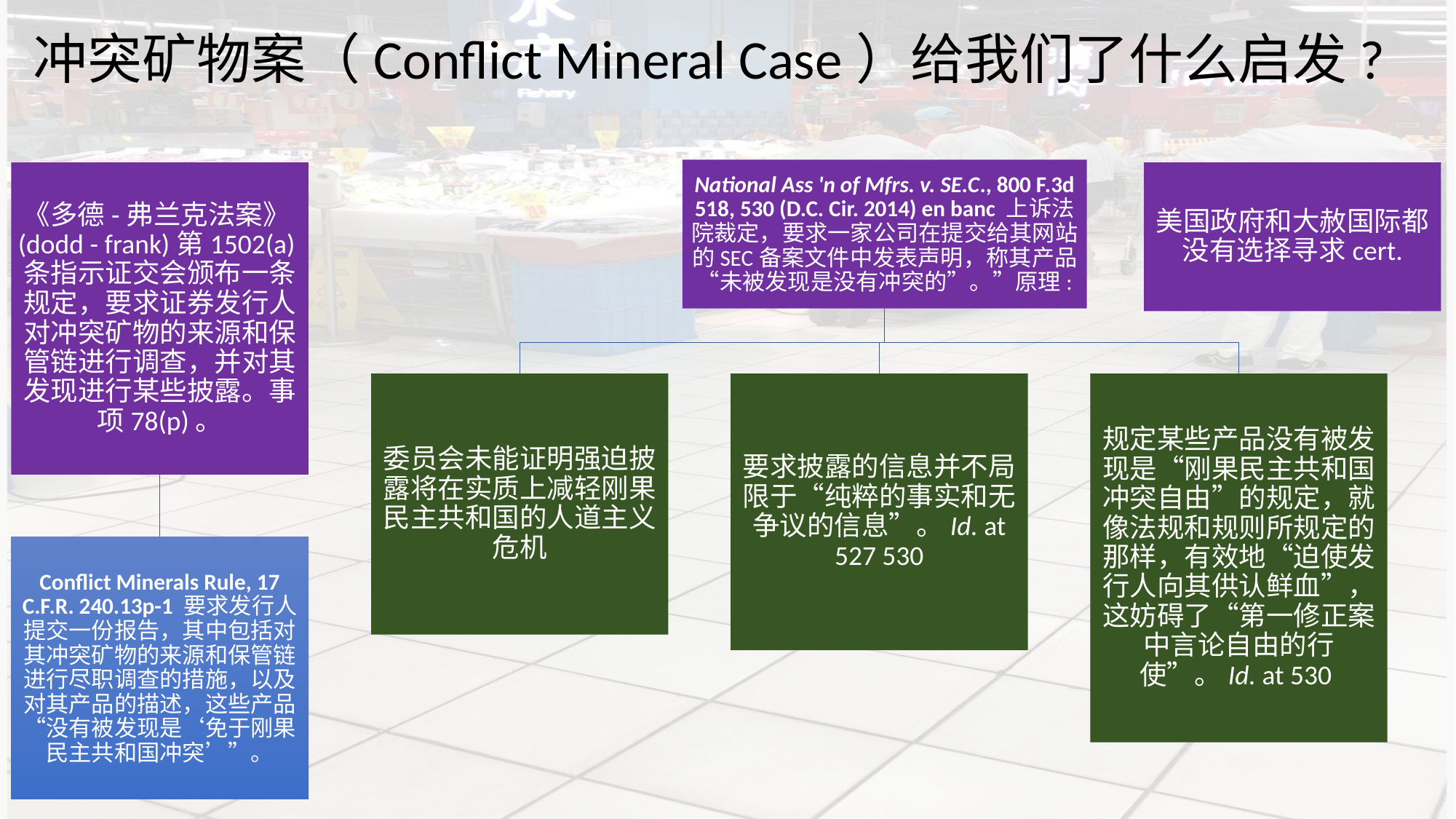

# 冲突矿物案（Conflict Mineral Case）给我们了什么启发?
《多德-弗兰克法案》(dodd - frank)第1502(a)条指示证交会颁布一条规定，要求证券发行人对冲突矿物的来源和保管链进行调查，并对其发现进行某些披露。事项78(p)。
Conflict Minerals Rule, 17 C.F.R. 240.13p-1 要求发行人提交一份报告，其中包括对其冲突矿物的来源和保管链进行尽职调查的措施，以及对其产品的描述，这些产品“没有被发现是‘免于刚果民主共和国冲突’”。
National Ass 'n of Mfrs. v. SE.C., 800 F.3d 518, 530 (D.C. Cir. 2014) en banc 上诉法院裁定，要求一家公司在提交给其网站的SEC备案文件中发表声明，称其产品“未被发现是没有冲突的”。”原理:
委员会未能证明强迫披露将在实质上减轻刚果民主共和国的人道主义危机
要求披露的信息并不局限于“纯粹的事实和无争议的信息”。Id. at 527­ 530
规定某些产品没有被发现是“刚果民主共和国冲突自由”的规定，就像法规和规则所规定的那样，有效地“迫使发行人向其供认鲜血”，这妨碍了“第一修正案中言论自由的行使”。Id. at 530
美国政府和大赦国际都没有选择寻求cert.